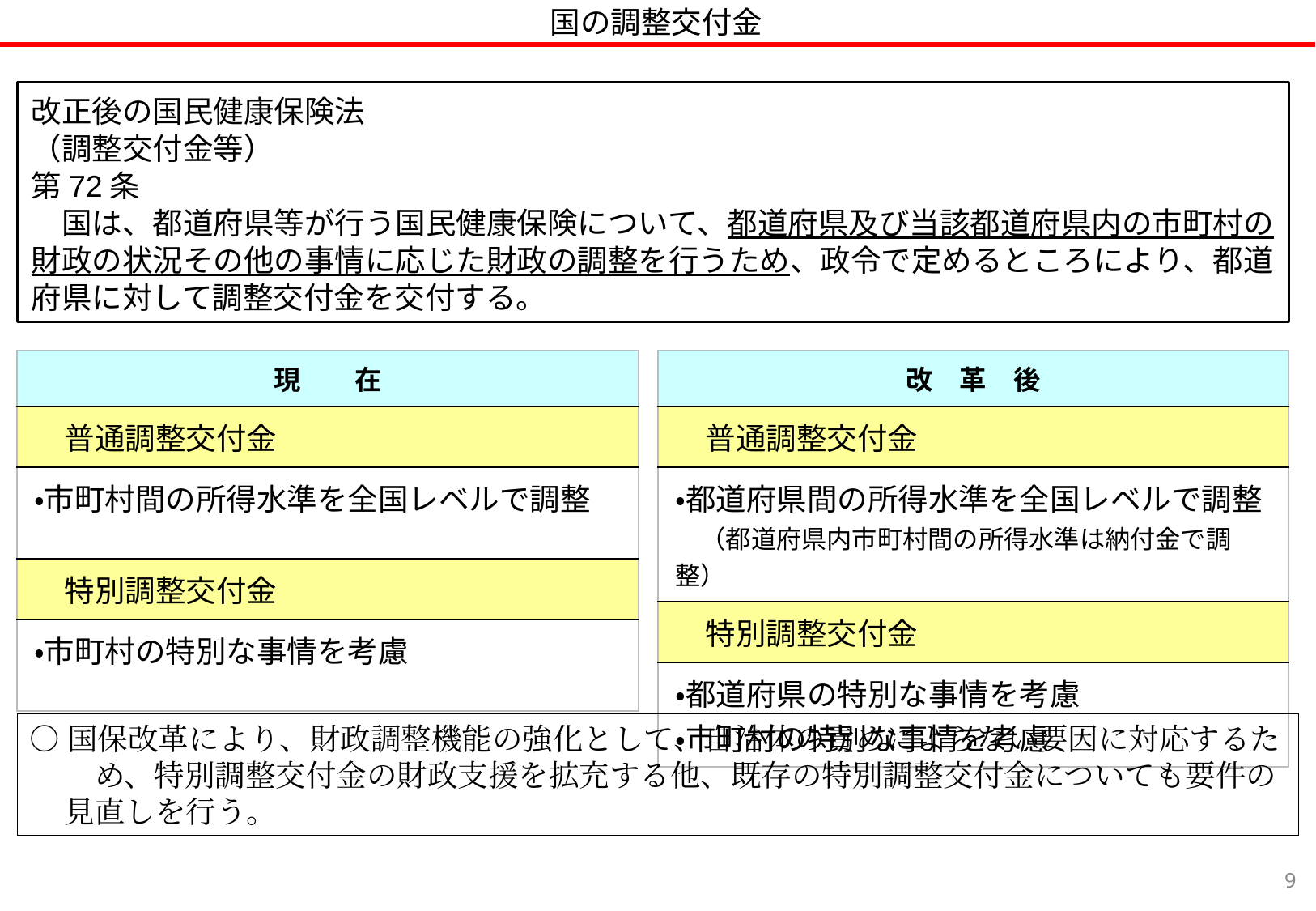

国の調整交付金
改正後の国民健康保険法
（調整交付金等）
第72条
　国は、都道府県等が行う国民健康保険について、都道府県及び当該都道府県内の市町村の財政の状況その他の事情に応じた財政の調整を行うため、政令で定めるところにより、都道府県に対して調整交付金を交付する。
| 現　　在 |
| --- |
| 普通調整交付金 |
| ・市町村間の所得水準を全国レベルで調整 |
| 特別調整交付金 |
| ・市町村の特別な事情を考慮 |
| 改　革　後 |
| --- |
| 普通調整交付金 |
| ・都道府県間の所得水準を全国レベルで調整 　（都道府県内市町村間の所得水準は納付金で調整） |
| 特別調整交付金 |
| ・都道府県の特別な事情を考慮 ・市町村の特別な事情を考慮 |
○国保改革により、財政調整機能の強化として、自治体の責めによらない要因に対応するた　め、特別調整交付金の財政支援を拡充する他、既存の特別調整交付金についても要件の見直しを行う。
9